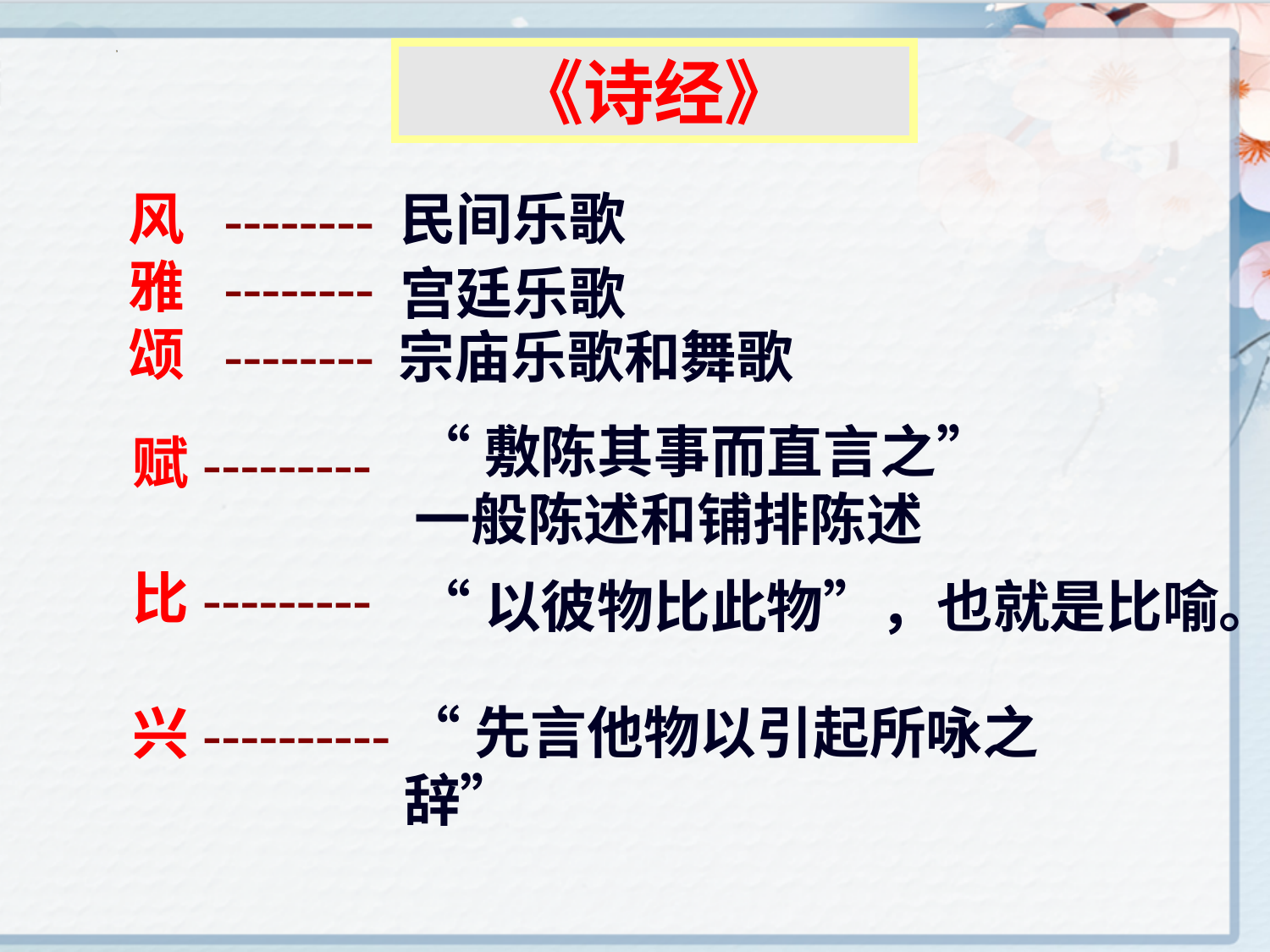

《诗经》
风  --------
雅  --------
颂  --------
民间乐歌
宫廷乐歌
宗庙乐歌和舞歌
“敷陈其事而直言之”
一般陈述和铺排陈述
赋---------

比---------

兴----------
“以彼物比此物”，也就是比喻。
“先言他物以引起所咏之辞”